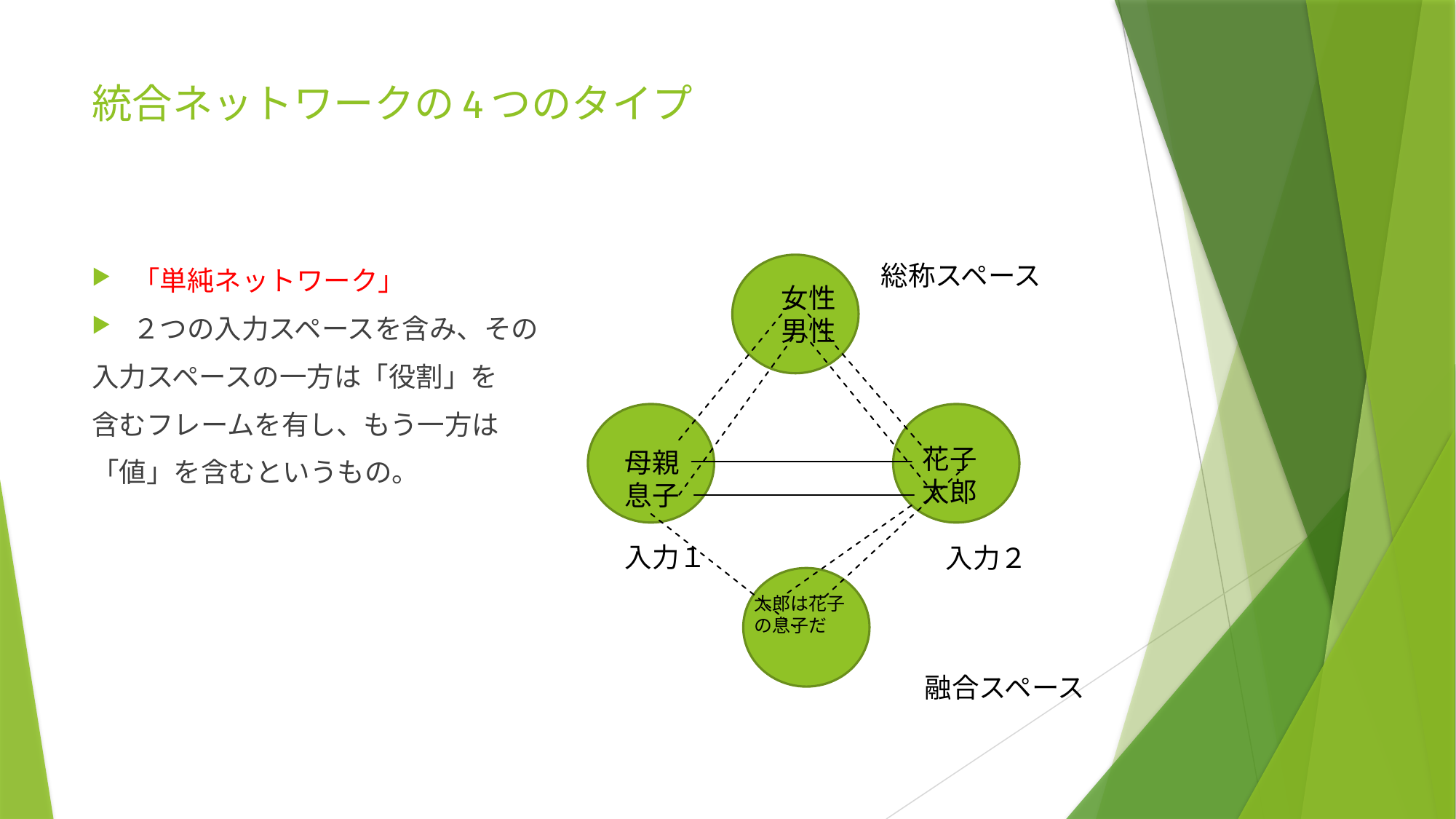

# 統合ネットワークの4つのタイプ
総称スペース

「単純ネットワーク」
２つの入力スペースを含み、その
入力スペースの一方は「役割」を
含むフレームを有し、もう一方は
「値」を含むというもの。

女性
男性

花子
太郎
母親
息子
入力１
入力２

太郎は花子の息子だ
融合スペース